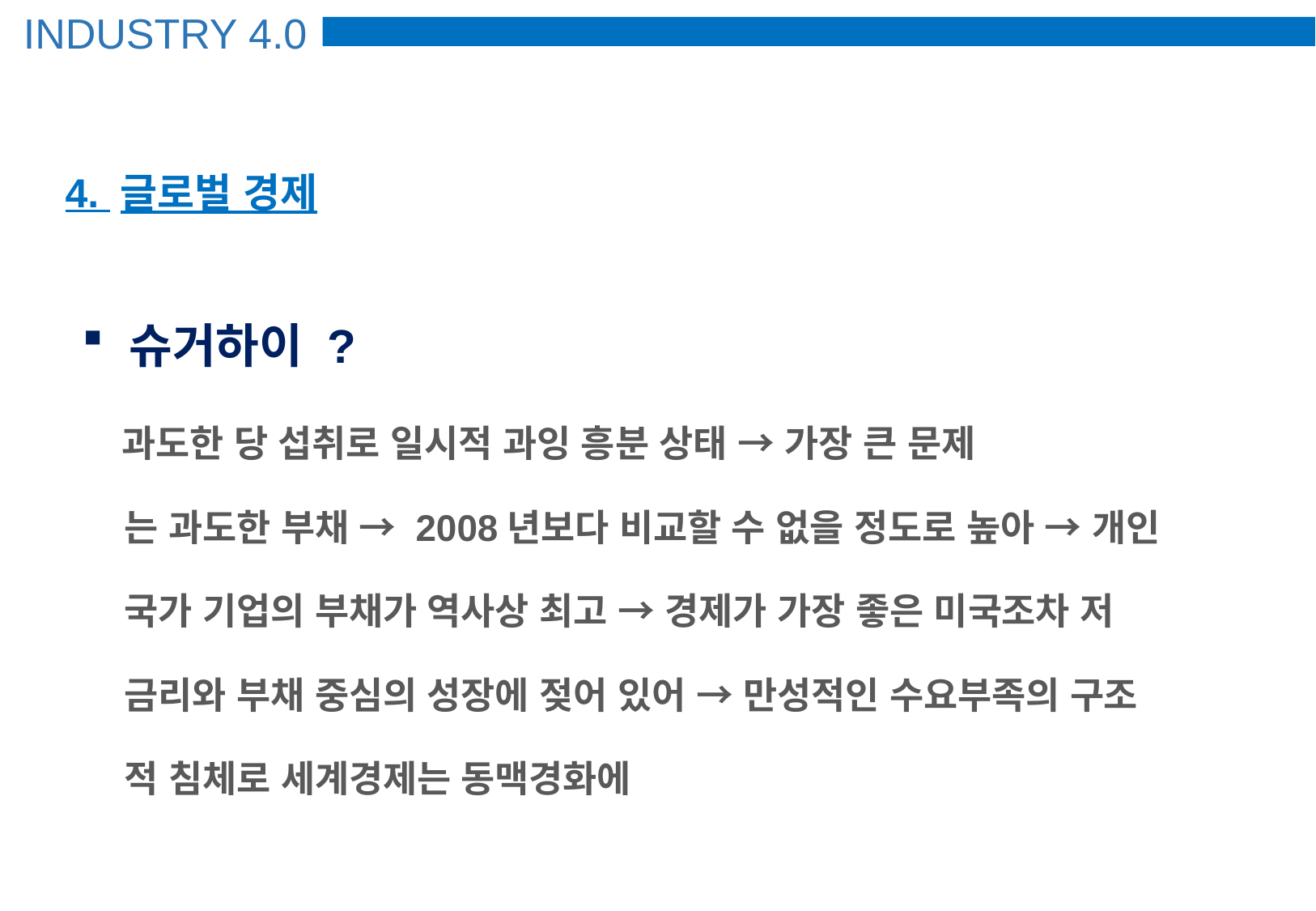

INDUSTRY 4.0

4. 글로벌 경제
슈거하이 ?
    과도한 당 섭취로 일시적 과잉 흥분 상태 → 가장 큰 문제
 는 과도한 부채 → 2008년보다 비교할 수 없을 정도로 높아 → 개인
 국가 기업의 부채가 역사상 최고 → 경제가 가장 좋은 미국조차 저
 금리와 부채 중심의 성장에 젖어 있어 → 만성적인 수요부족의 구조
 적 침체로 세계경제는 동맥경화에